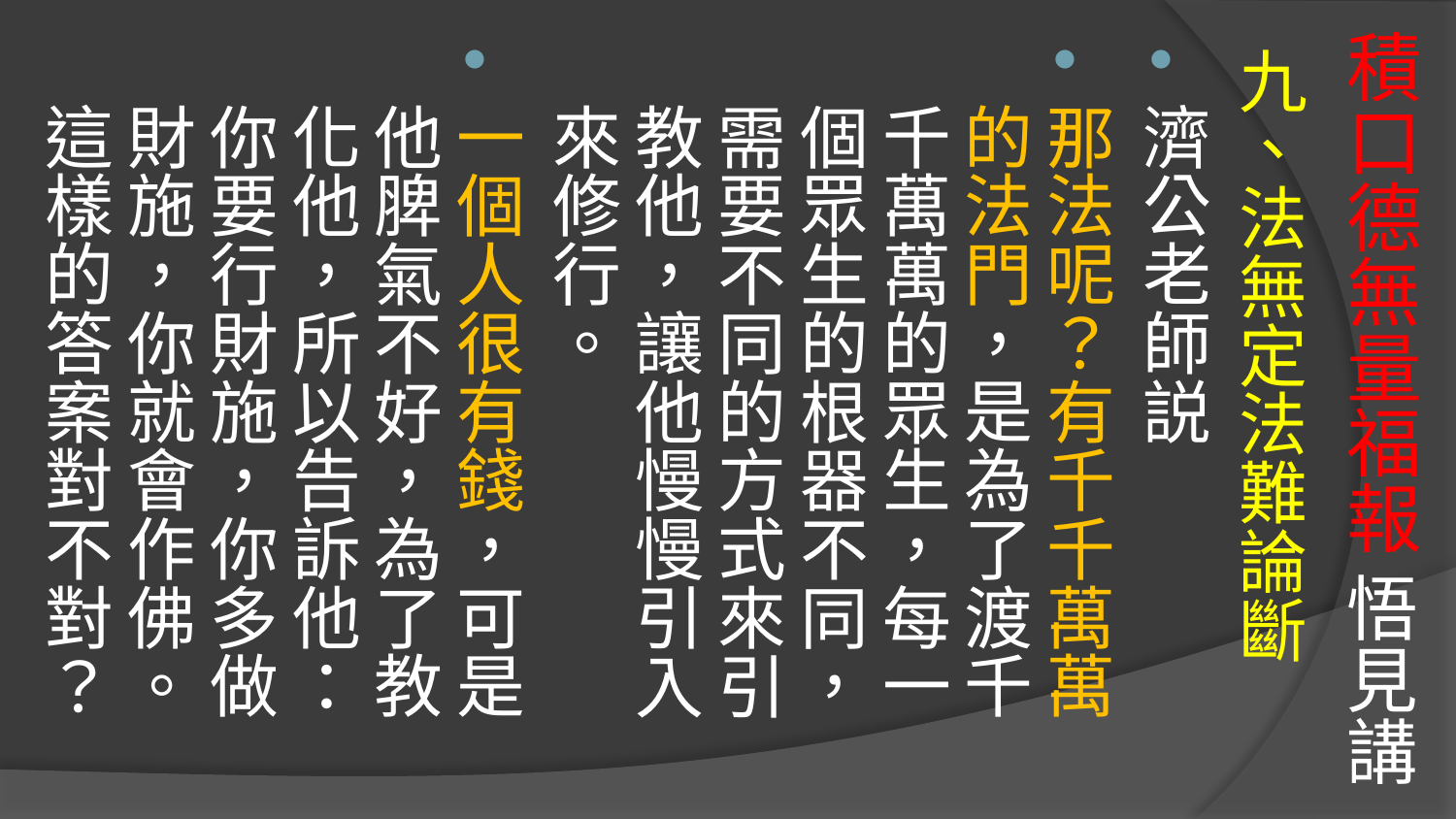

# 積口德無量福報 悟見講
九、法無定法難論斷
濟公老師説
那法呢？有千千萬萬的法門，是為了渡千千萬萬的眾生，每一個眾生的根器不同，需要不同的方式來引教他，讓他慢慢引入來修行。
一個人很有錢，可是他脾氣不好，為了教化他，所以告訴他：你要行財施，你多做財施，你就會作佛。這樣的答案對不對？